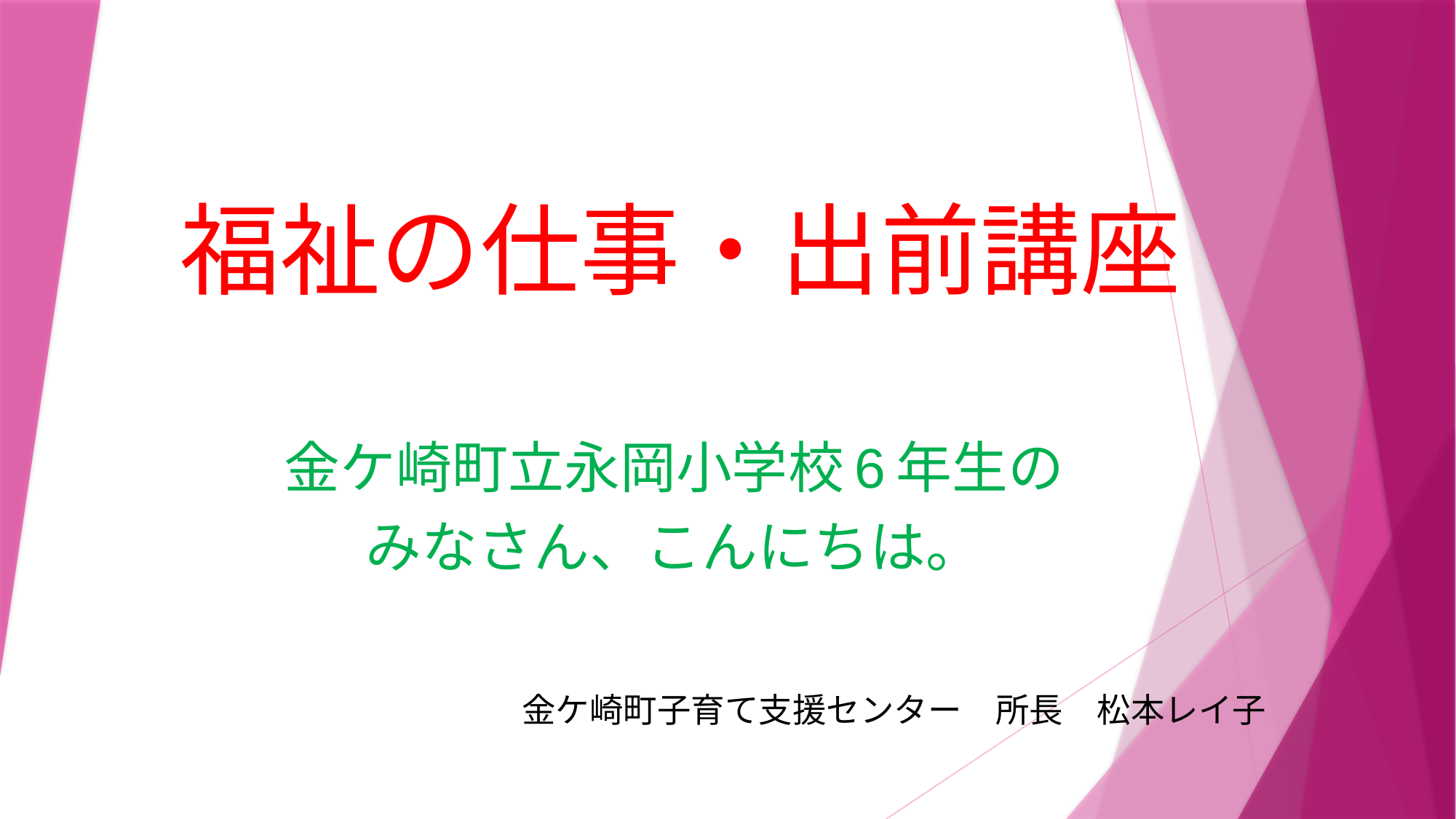

#
福祉の仕事・出前講座
金ケ崎町立永岡小学校6年生の
みなさん、こんにちは。

金ケ崎町子育て支援センター　所長　松本レイ子